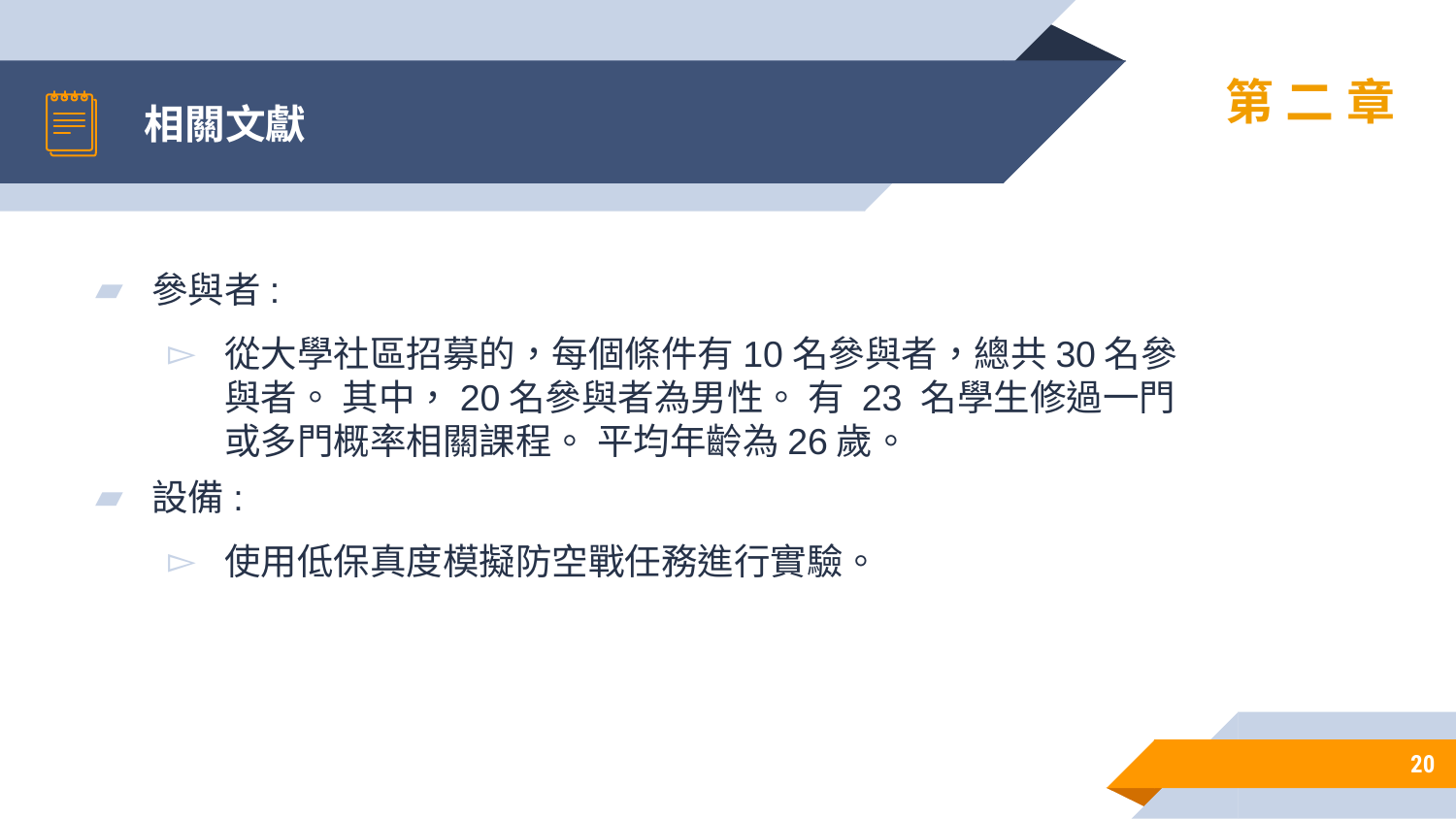

# 相關文獻
第二章

參與者:
從大學社區招募的，每個條件有10名參與者，總共30名參與者。 其中，20名參與者為男性。 有 23 名學生修過一門或多門概率相關課程。 平均年齡為26歲。
設備:
使用低保真度模擬防空戰任務進行實驗。

20